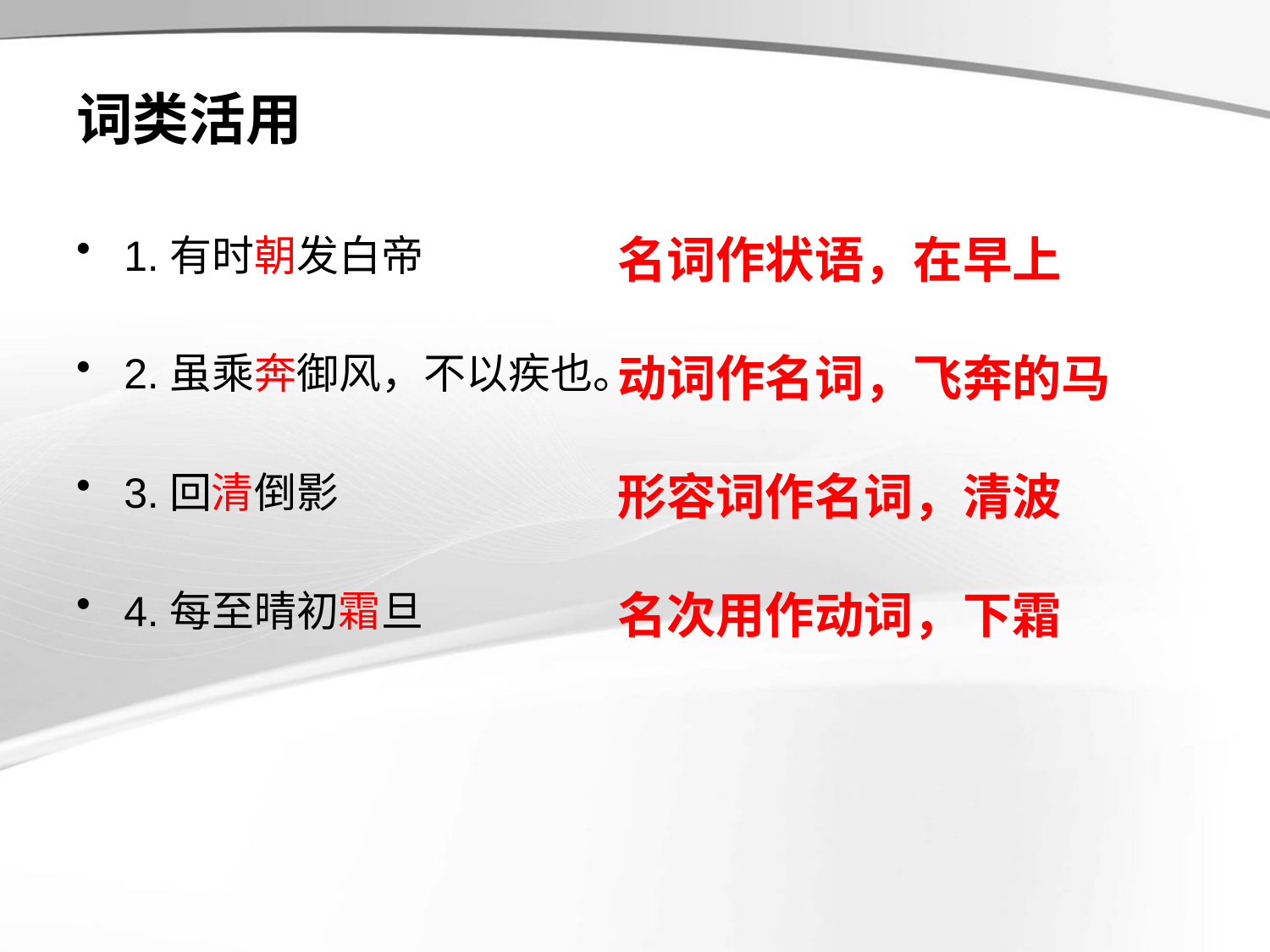

# 词类活用
1.有时朝发白帝

2.虽乘奔御风，不以疾也。

3.回清倒影

4.每至晴初霜旦
名词作状语，在早上

动词作名词，飞奔的马

形容词作名词，清波

名次用作动词，下霜